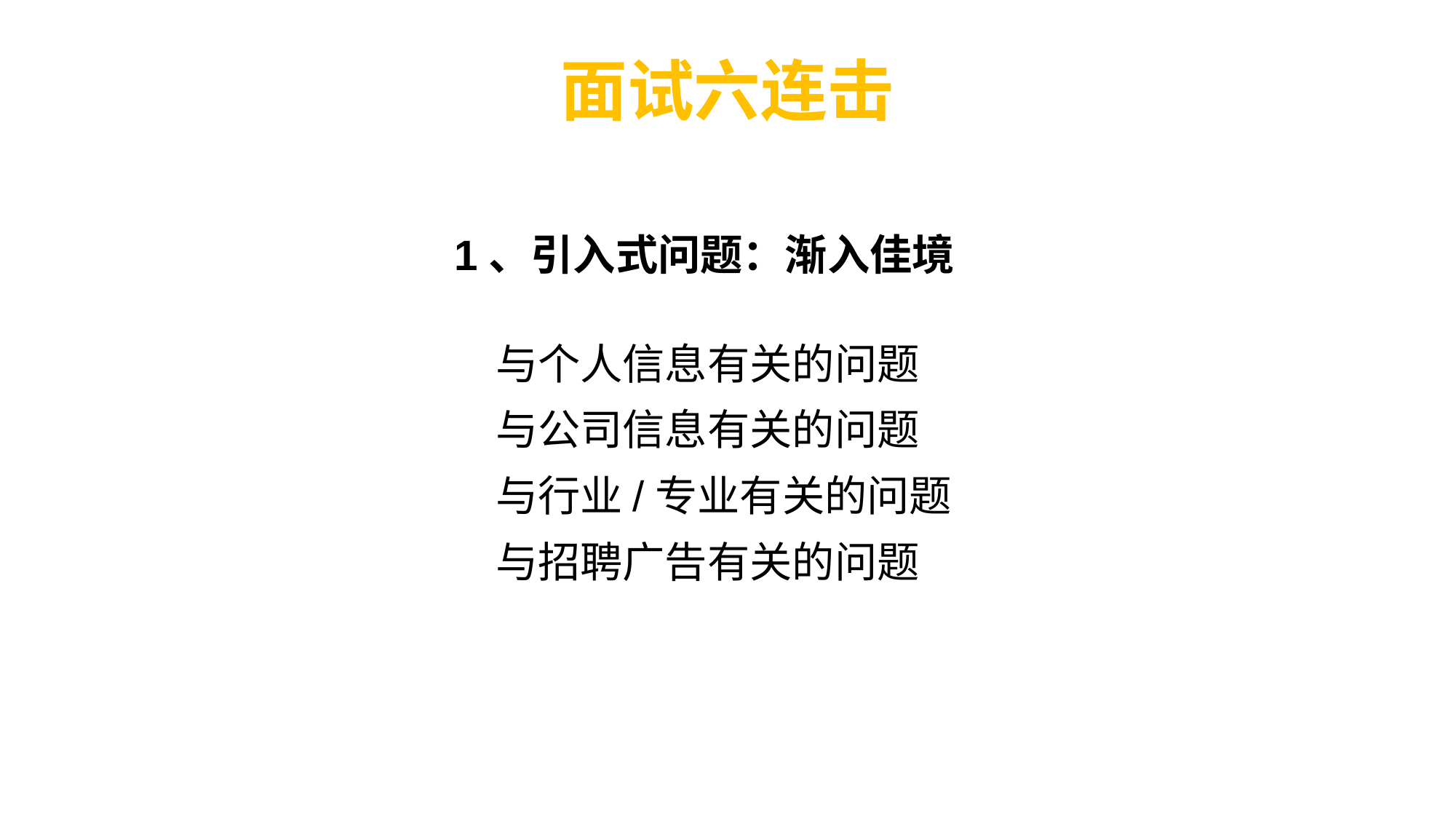

# 面试六连击
1、引入式问题：渐入佳境
与个人信息有关的问题
与公司信息有关的问题
与行业/专业有关的问题
与招聘广告有关的问题